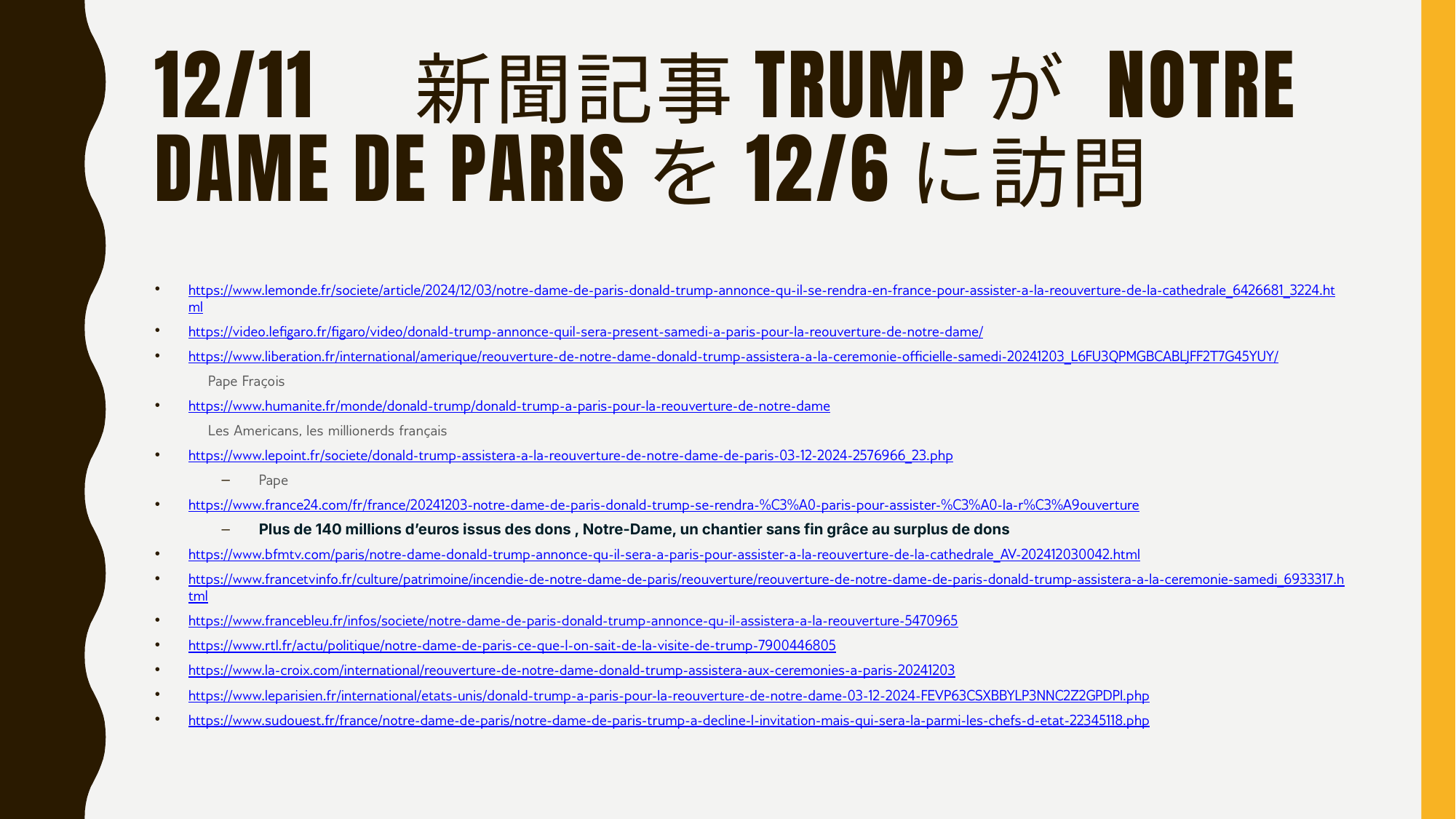

# 12/11　新聞記事Trumpが Notre dame de Parisを12/6に訪問
https://www.lemonde.fr/societe/article/2024/12/03/notre-dame-de-paris-donald-trump-annonce-qu-il-se-rendra-en-france-pour-assister-a-la-reouverture-de-la-cathedrale_6426681_3224.html
https://video.lefigaro.fr/figaro/video/donald-trump-annonce-quil-sera-present-samedi-a-paris-pour-la-reouverture-de-notre-dame/
https://www.liberation.fr/international/amerique/reouverture-de-notre-dame-donald-trump-assistera-a-la-ceremonie-officielle-samedi-20241203_L6FU3QPMGBCABLJFF2T7G45YUY/
	Pape Fraçois
https://www.humanite.fr/monde/donald-trump/donald-trump-a-paris-pour-la-reouverture-de-notre-dame
	Les Americans, les millionerds français
https://www.lepoint.fr/societe/donald-trump-assistera-a-la-reouverture-de-notre-dame-de-paris-03-12-2024-2576966_23.php
Pape
https://www.france24.com/fr/france/20241203-notre-dame-de-paris-donald-trump-se-rendra-%C3%A0-paris-pour-assister-%C3%A0-la-r%C3%A9ouverture
Plus de 140 millions d’euros issus des dons , Notre-Dame, un chantier sans fin grâce au surplus de dons
https://www.bfmtv.com/paris/notre-dame-donald-trump-annonce-qu-il-sera-a-paris-pour-assister-a-la-reouverture-de-la-cathedrale_AV-202412030042.html
https://www.francetvinfo.fr/culture/patrimoine/incendie-de-notre-dame-de-paris/reouverture/reouverture-de-notre-dame-de-paris-donald-trump-assistera-a-la-ceremonie-samedi_6933317.html
https://www.francebleu.fr/infos/societe/notre-dame-de-paris-donald-trump-annonce-qu-il-assistera-a-la-reouverture-5470965
https://www.rtl.fr/actu/politique/notre-dame-de-paris-ce-que-l-on-sait-de-la-visite-de-trump-7900446805
https://www.la-croix.com/international/reouverture-de-notre-dame-donald-trump-assistera-aux-ceremonies-a-paris-20241203
https://www.leparisien.fr/international/etats-unis/donald-trump-a-paris-pour-la-reouverture-de-notre-dame-03-12-2024-FEVP63CSXBBYLP3NNC2Z2GPDPI.php
https://www.sudouest.fr/france/notre-dame-de-paris/notre-dame-de-paris-trump-a-decline-l-invitation-mais-qui-sera-la-parmi-les-chefs-d-etat-22345118.php